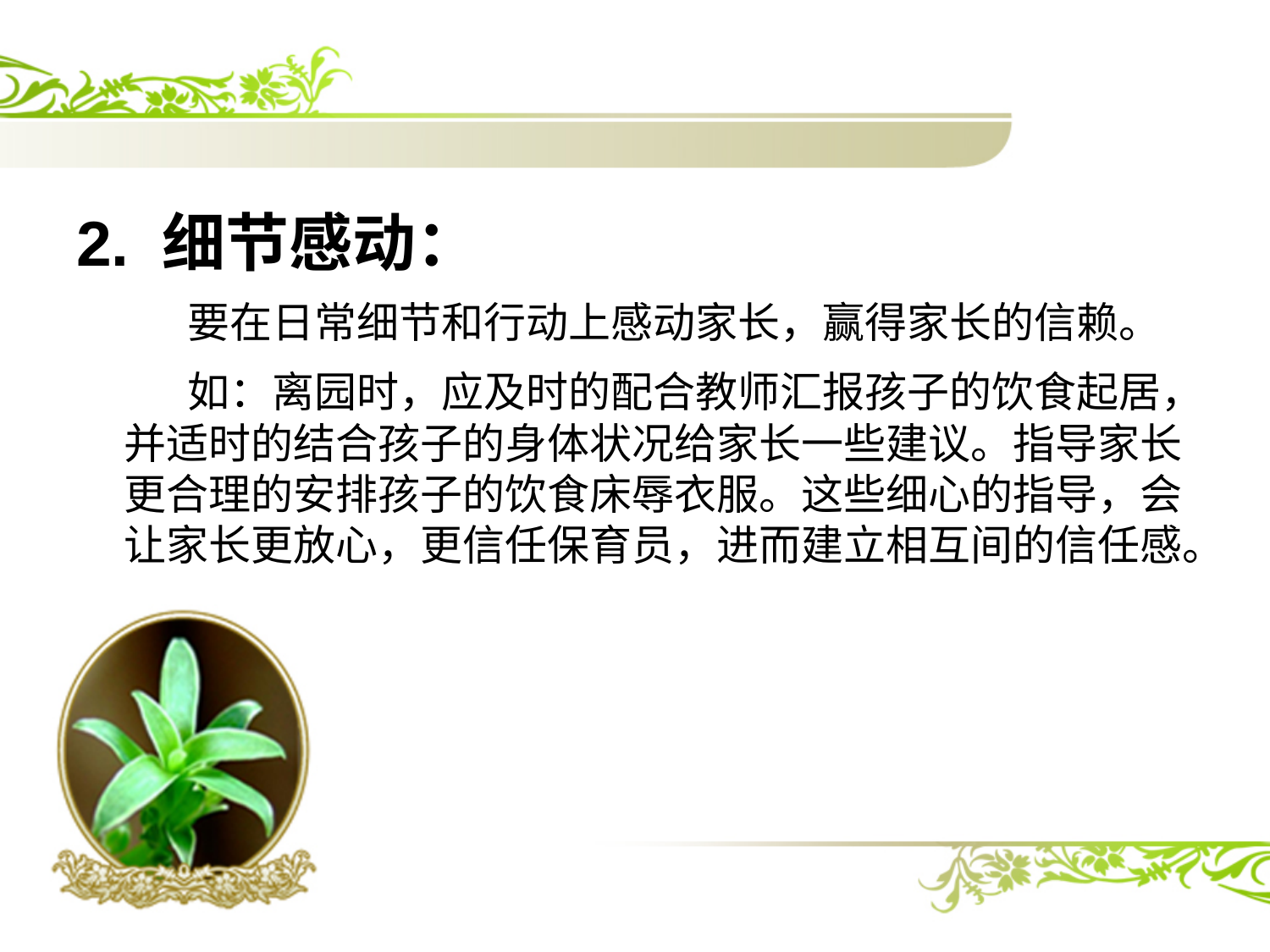

#
2. 细节感动：
         要在日常细节和行动上感动家长，赢得家长的信赖。
         如：离园时，应及时的配合教师汇报孩子的饮食起居，并适时的结合孩子的身体状况给家长一些建议。指导家长更合理的安排孩子的饮食床辱衣服。这些细心的指导，会让家长更放心，更信任保育员，进而建立相互间的信任感。